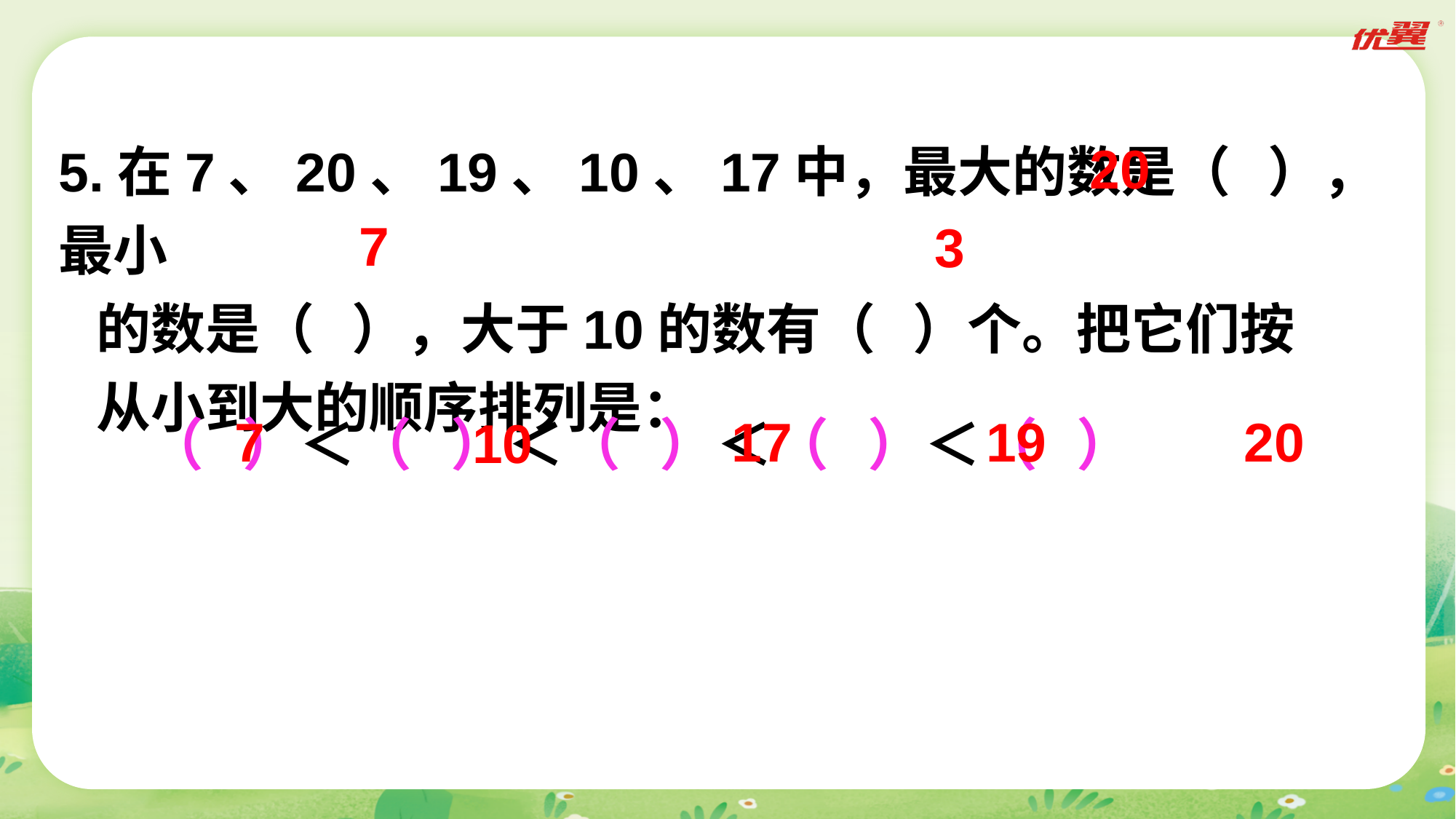

5.在7、20、19、10、17中，最大的数是（   ），最小
  的数是（   ），大于10的数有（   ）个。把它们按
  从小到大的顺序排列是：
20
7
3
7
17
19
20
（   ）＜（   ）＜（   ）＜（   ）＜（   ）
10